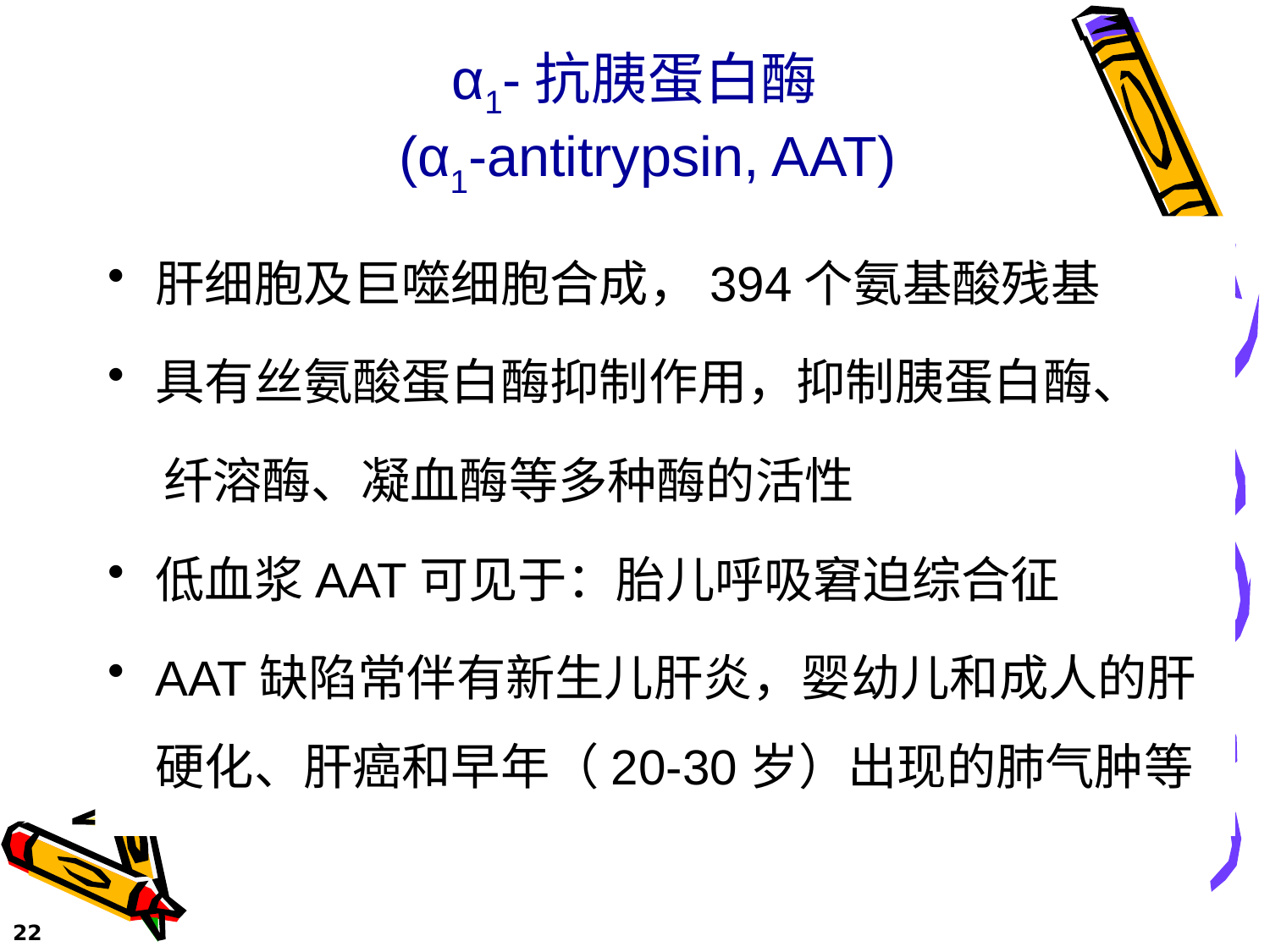

# α1-抗胰蛋白酶 (α1-antitrypsin, AAT)
肝细胞及巨噬细胞合成，394个氨基酸残基
具有丝氨酸蛋白酶抑制作用，抑制胰蛋白酶、
    纤溶酶、凝血酶等多种酶的活性
低血浆AAT可见于：胎儿呼吸窘迫综合征
AAT缺陷常伴有新生儿肝炎，婴幼儿和成人的肝硬化、肝癌和早年（20-30岁）出现的肺气肿等
22